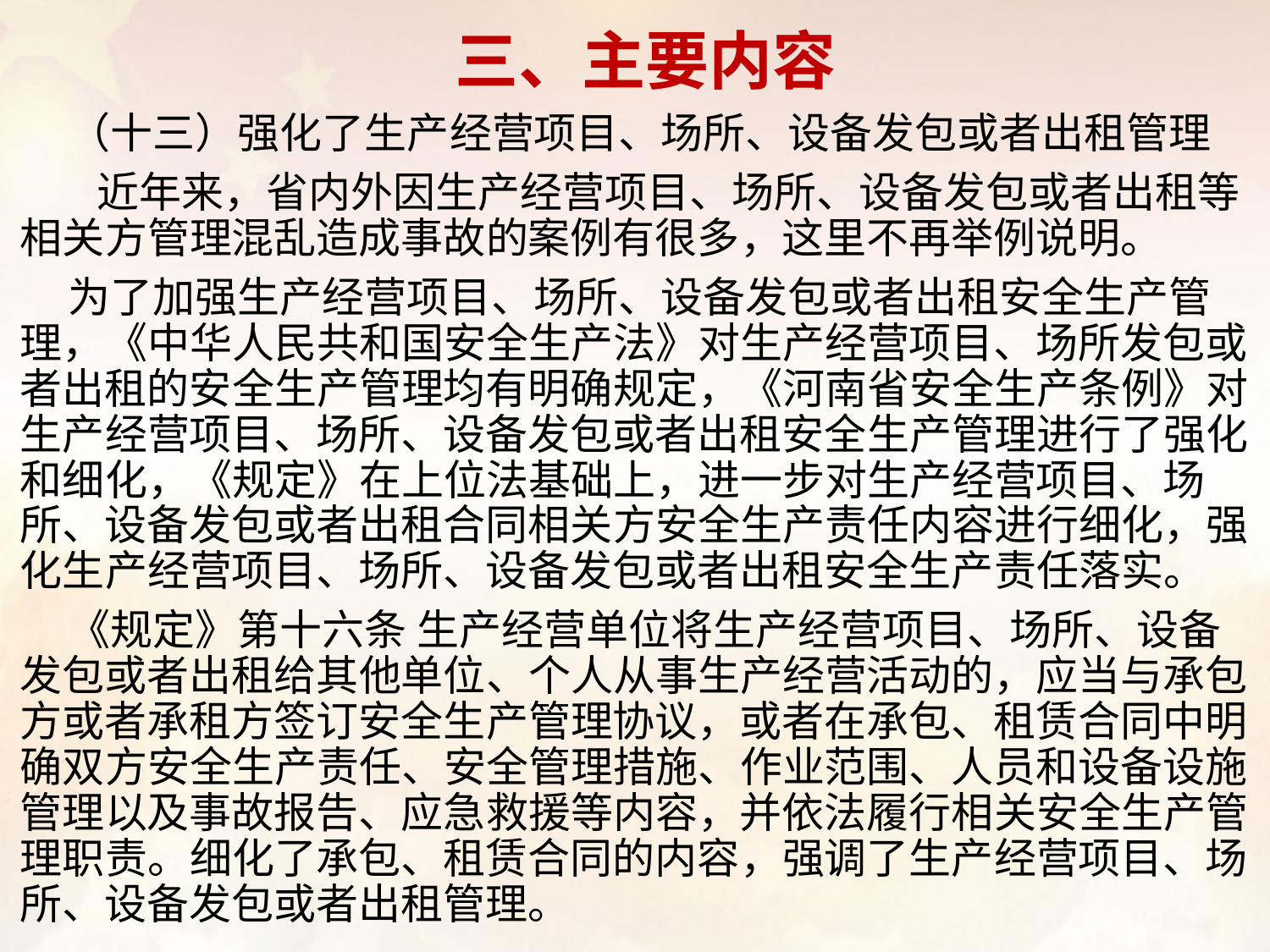

# 三、主要内容
    （十三）强化了生产经营项目、场所、设备发包或者出租管理
       近年来，省内外因生产经营项目、场所、设备发包或者出租等相关方管理混乱造成事故的案例有很多，这里不再举例说明。
    为了加强生产经营项目、场所、设备发包或者出租安全生产管理，《中华人民共和国安全生产法》对生产经营项目、场所发包或者出租的安全生产管理均有明确规定，《河南省安全生产条例》对生产经营项目、场所、设备发包或者出租安全生产管理进行了强化和细化，《规定》在上位法基础上，进一步对生产经营项目、场所、设备发包或者出租合同相关方安全生产责任内容进行细化，强化生产经营项目、场所、设备发包或者出租安全生产责任落实。
    《规定》第十六条 生产经营单位将生产经营项目、场所、设备发包或者出租给其他单位、个人从事生产经营活动的，应当与承包方或者承租方签订安全生产管理协议，或者在承包、租赁合同中明确双方安全生产责任、安全管理措施、作业范围、人员和设备设施管理以及事故报告、应急救援等内容，并依法履行相关安全生产管理职责。细化了承包、租赁合同的内容，强调了生产经营项目、场所、设备发包或者出租管理。